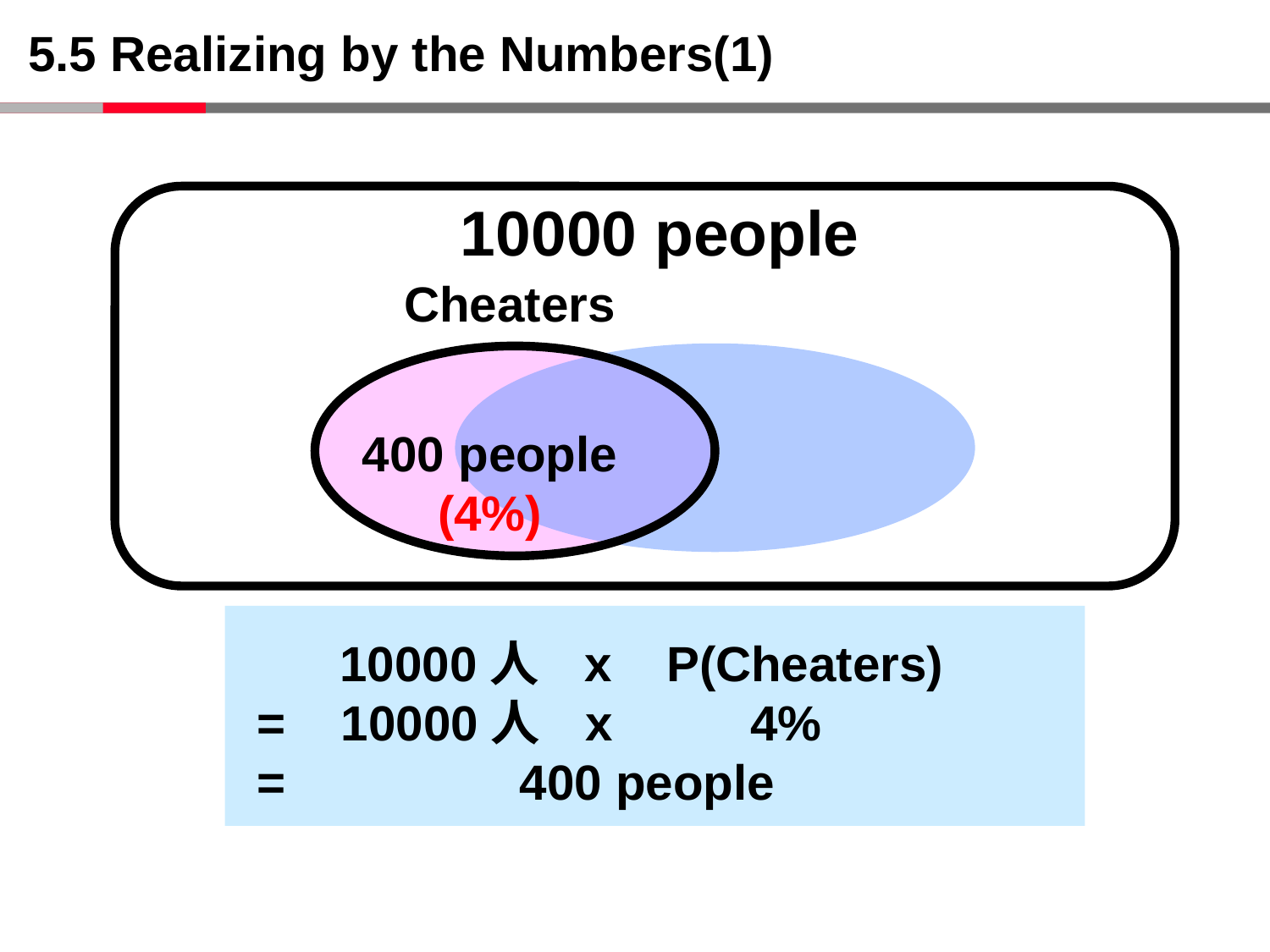

# 5.5 Realizing by the Numbers(1)

10000 people
Cheaters

400 people
(4%)

      10000人   x    P(Cheaters)
=    10000人   x          4%
=                 400 people